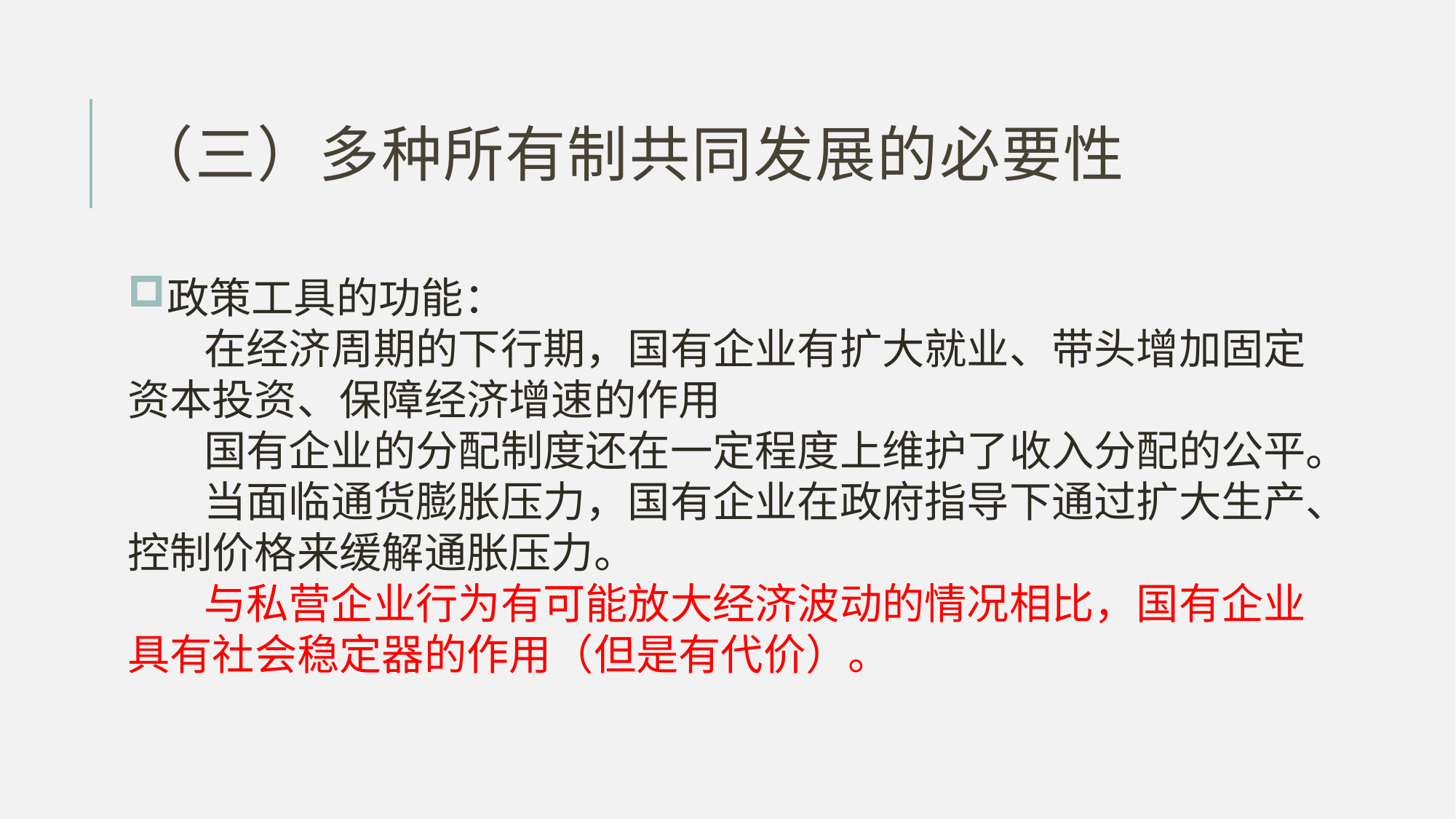

# （三）多种所有制共同发展的必要性
政策工具的功能：
       在经济周期的下行期，国有企业有扩大就业、带头增加固定资本投资、保障经济增速的作用
       国有企业的分配制度还在一定程度上维护了收入分配的公平。
       当面临通货膨胀压力，国有企业在政府指导下通过扩大生产、控制价格来缓解通胀压力。
       与私营企业行为有可能放大经济波动的情况相比，国有企业具有社会稳定器的作用（但是有代价）。